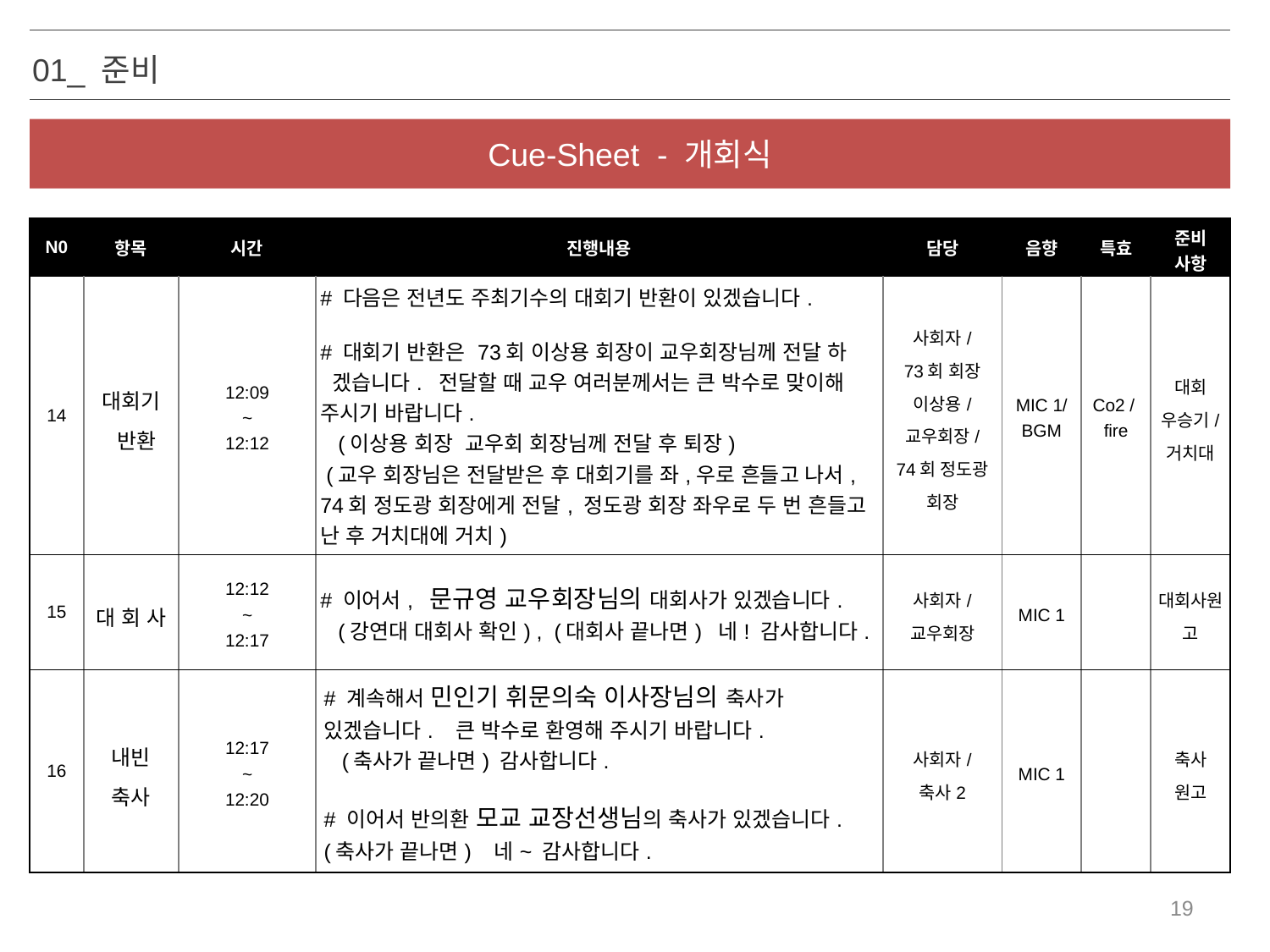

01_ 준비
Cue-Sheet  - 개회식
| N0 | 항목 | 시간 | 진행내용 | 담당 | 음향 | 특효 | 준비 사항 |
| --- | --- | --- | --- | --- | --- | --- | --- |
| 14 | 대회기 반환 | 12:09 ~ 12:12 | # 다음은 전년도 주최기수의 대회기 반환이 있겠습니다. # 대회기 반환은 73회 이상용 회장이 교우회장님께 전달 하 겠습니다. 전달할 때 교우 여러분께서는 큰 박수로 맞이해 주시기 바랍니다. (이상용 회장 교우회 회장님께 전달 후 퇴장) (교우 회장님은 전달받은 후 대회기를 좌,우로 흔들고 나서, 74회 정도광 회장에게 전달, 정도광 회장 좌우로 두 번 흔들고 난 후 거치대에 거치) | 사회자/ 73회 회장 이상용/ 교우회장/ 74회 정도광 회장 | MIC 1/ BGM | Co2 / fire | 대회 우승기/ 거치대 |
| 15 | 대 회 사 | 12:12 ~ 12:17 | # 이어서, 문규영 교우회장님의 대회사가 있겠습니다. (강연대 대회사 확인) , (대회사 끝나면) 네! 감사합니다. | 사회자/ 교우회장 | MIC 1 |  | 대회사원고 |
| 16 | 내빈 축사 | 12:17 ~ 12:20 | # 계속해서 민인기 휘문의숙 이사장님의 축사가 있겠습니다. 큰 박수로 환영해 주시기 바랍니다. (축사가 끝나면) 감사합니다. # 이어서 반의환 모교 교장선생님의 축사가 있겠습니다. (축사가 끝나면) 네~ 감사합니다. | 사회자/ 축사2 | MIC 1 |  | 축사 원고 |
19